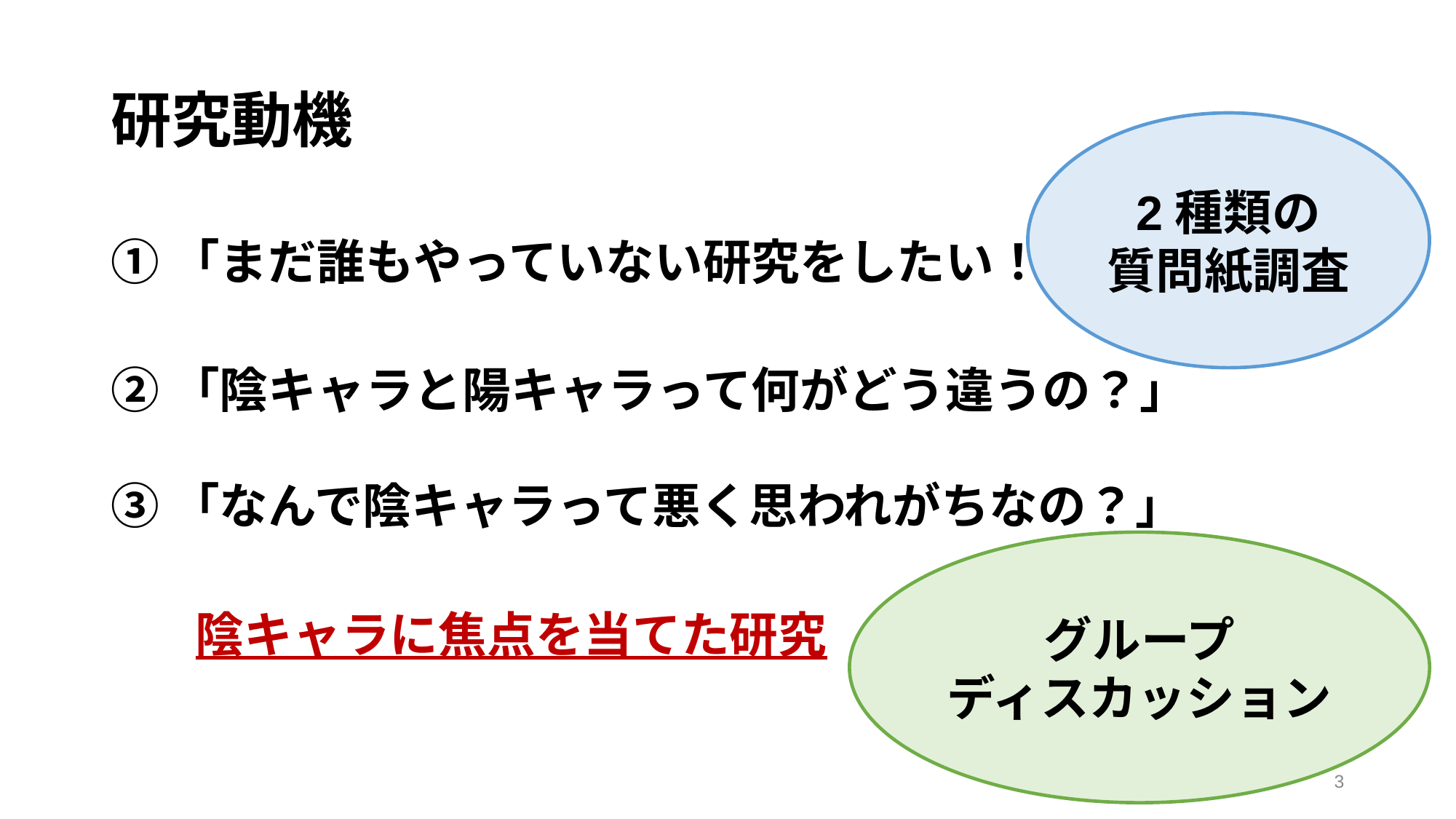

# 研究動機
2種類の
質問紙調査
①「まだ誰もやっていない研究をしたい！」

②「陰キャラと陽キャラって何がどう違うの？」

③「なんで陰キャラって悪く思われがちなの？」

　　陰キャラに焦点を当てた研究
グループ
ディスカッション
3